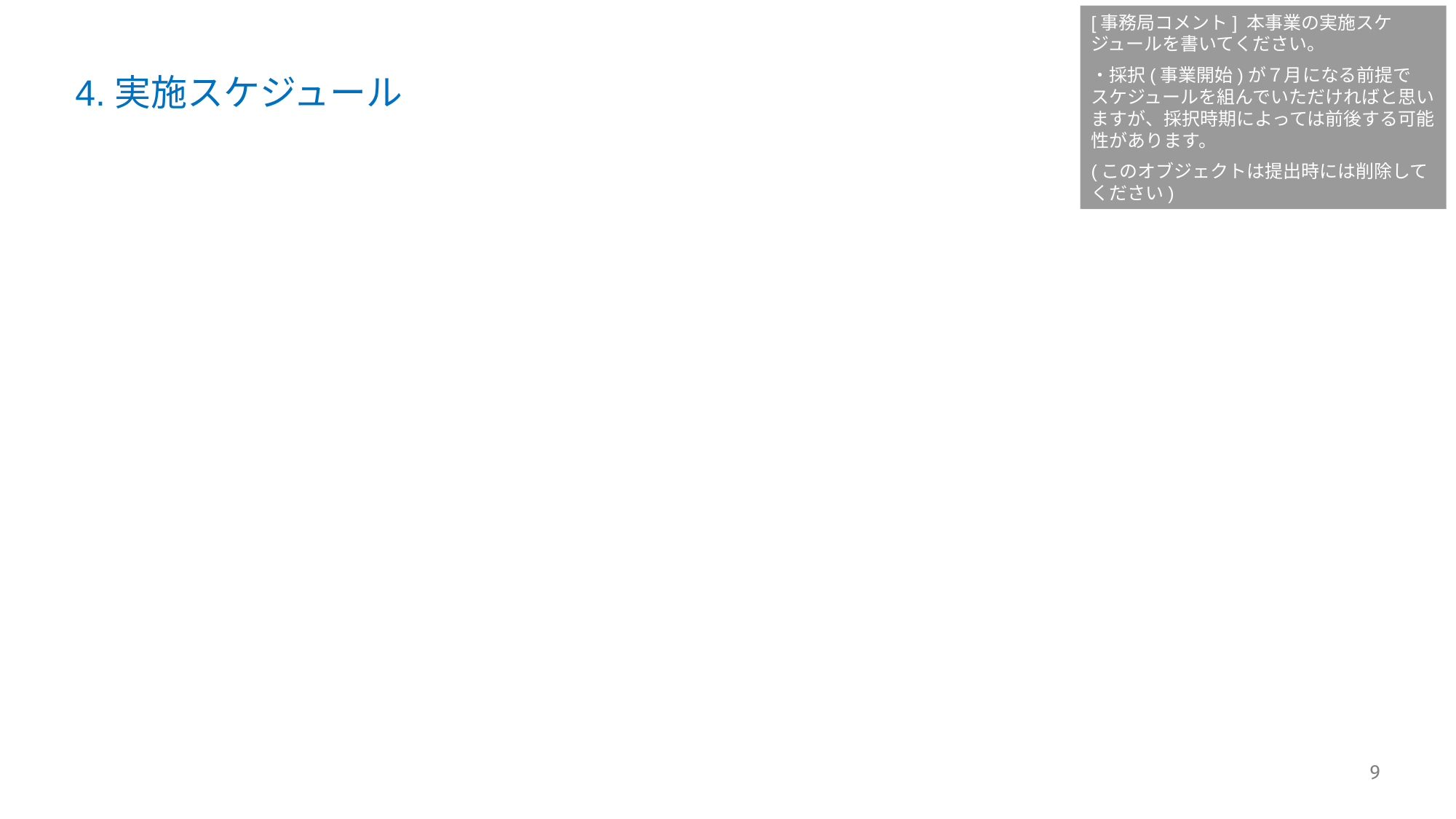

[事務局コメント] 本事業の実施スケジュールを書いてください。
・採択(事業開始)が７月になる前提で
スケジュールを組んでいただければと思いますが、採択時期によっては前後する可能性があります。
(このオブジェクトは提出時には削除してください)
# 4.実施スケジュール